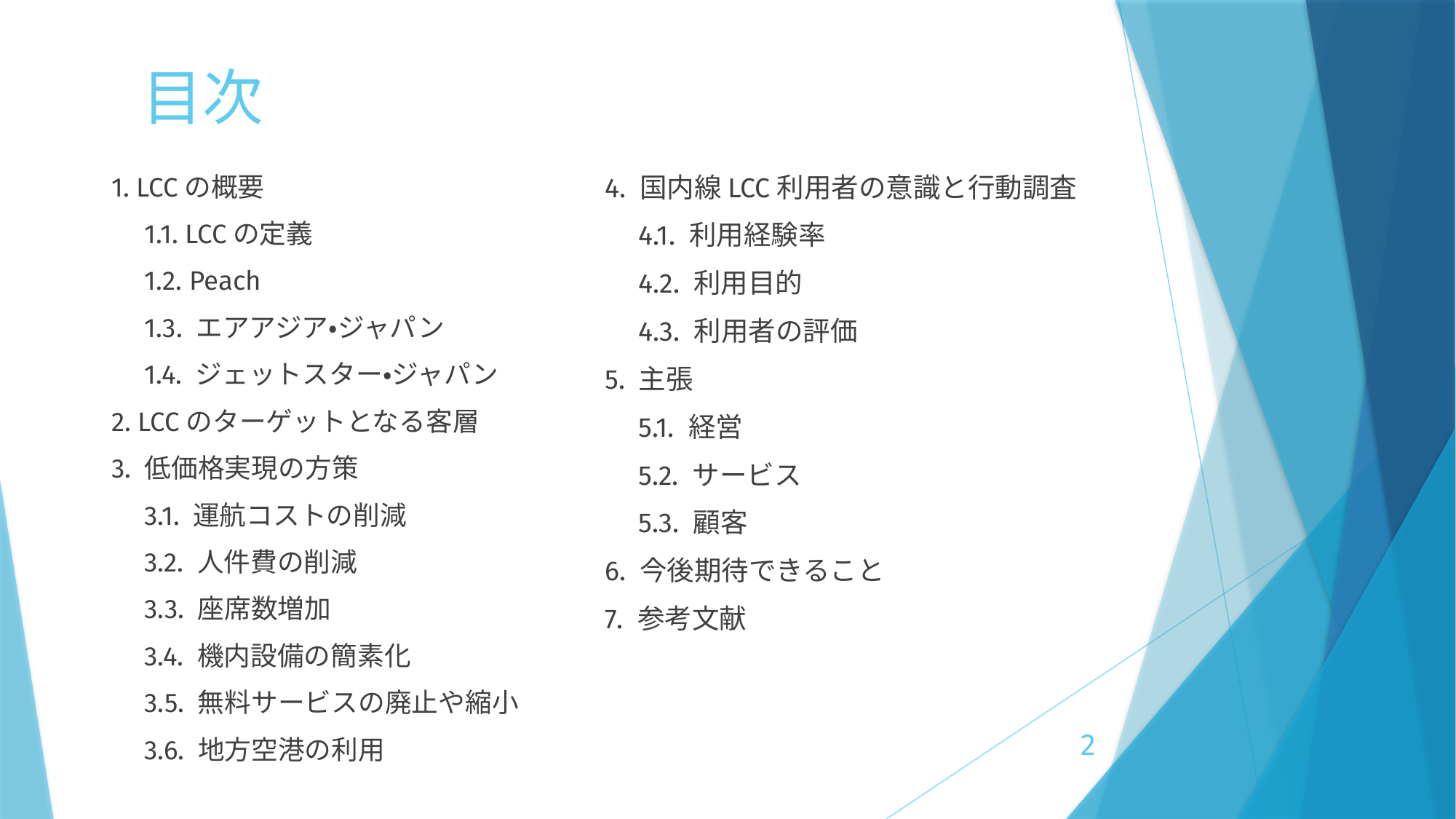

# 目次
1. LCCの概要
　1.1. LCCの定義
　1.2. Peach
　1.3. エアアジア・ジャパン
　1.4. ジェットスター・ジャパン
2. LCCのターゲットとなる客層
3. 低価格実現の方策
　3.1. 運航コストの削減
　3.2. 人件費の削減
　3.3. 座席数増加
　3.4. 機内設備の簡素化
　3.5. 無料サービスの廃止や縮小
　3.6. 地方空港の利用

4. 国内線LCC利用者の意識と行動調査
　4.1. 利用経験率
　4.2. 利用目的
　4.3. 利用者の評価
5. 主張
　5.1. 経営
　5.2. サービス
　5.3. 顧客
6. 今後期待できること
7. 参考文献
2